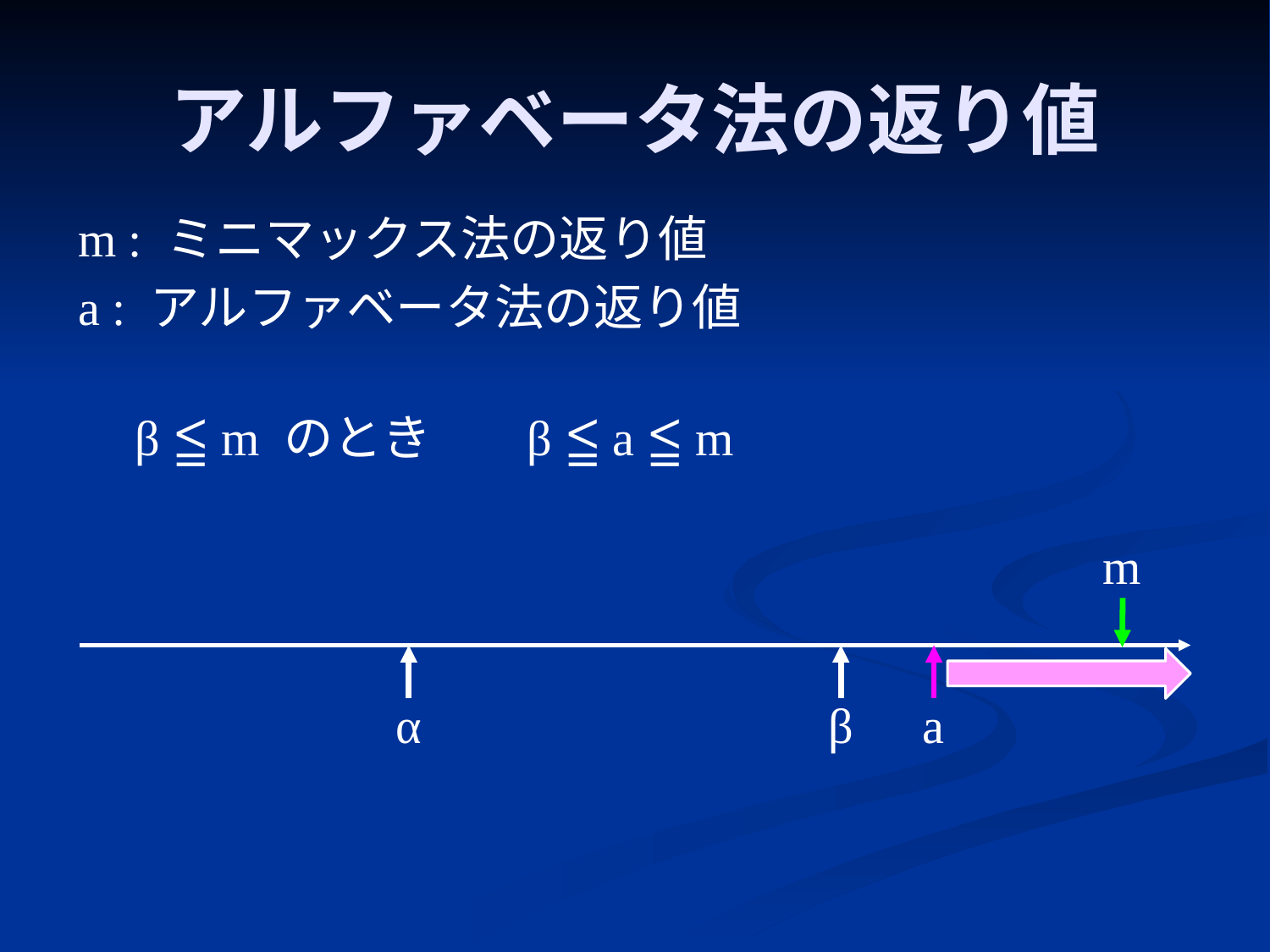

# アルファベータ法の返り値
m : ミニマックス法の返り値
a : アルファベータ法の返り値
β ≦ m のとき
β ≦ a ≦ m
m
a

α
β